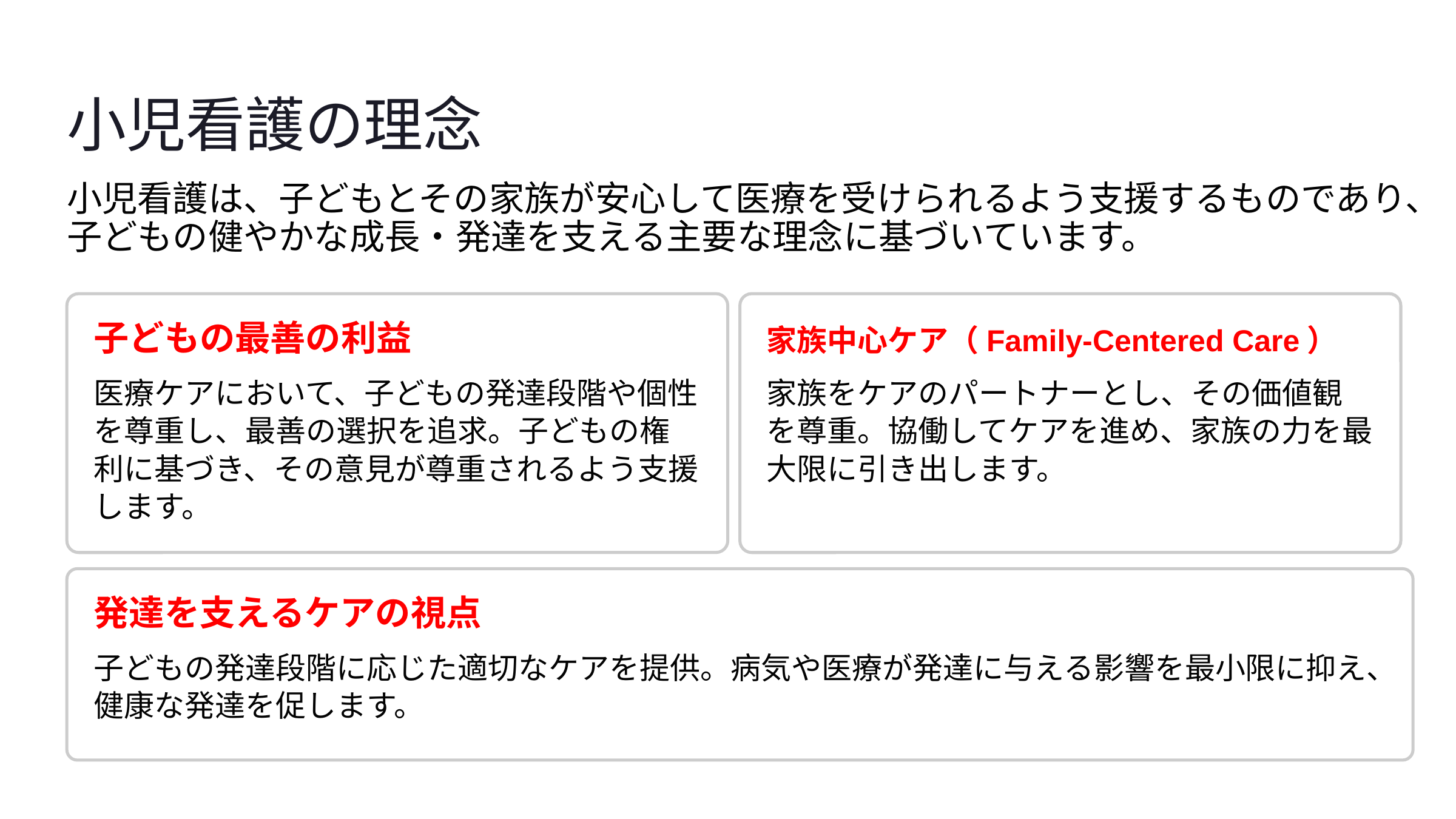

小児看護の理念
小児看護は、子どもとその家族が安心して医療を受けられるよう支援するものであり、子どもの健やかな成長・発達を支える主要な理念に基づいています。

子どもの最善の利益
家族中心ケア（Family-Centered Care）
医療ケアにおいて、子どもの発達段階や個性を尊重し、最善の選択を追求。子どもの権利に基づき、その意見が尊重されるよう支援します。
家族をケアのパートナーとし、その価値観を尊重。協働してケアを進め、家族の力を最大限に引き出します。

発達を支えるケアの視点
子どもの発達段階に応じた適切なケアを提供。病気や医療が発達に与える影響を最小限に抑え、健康な発達を促します。